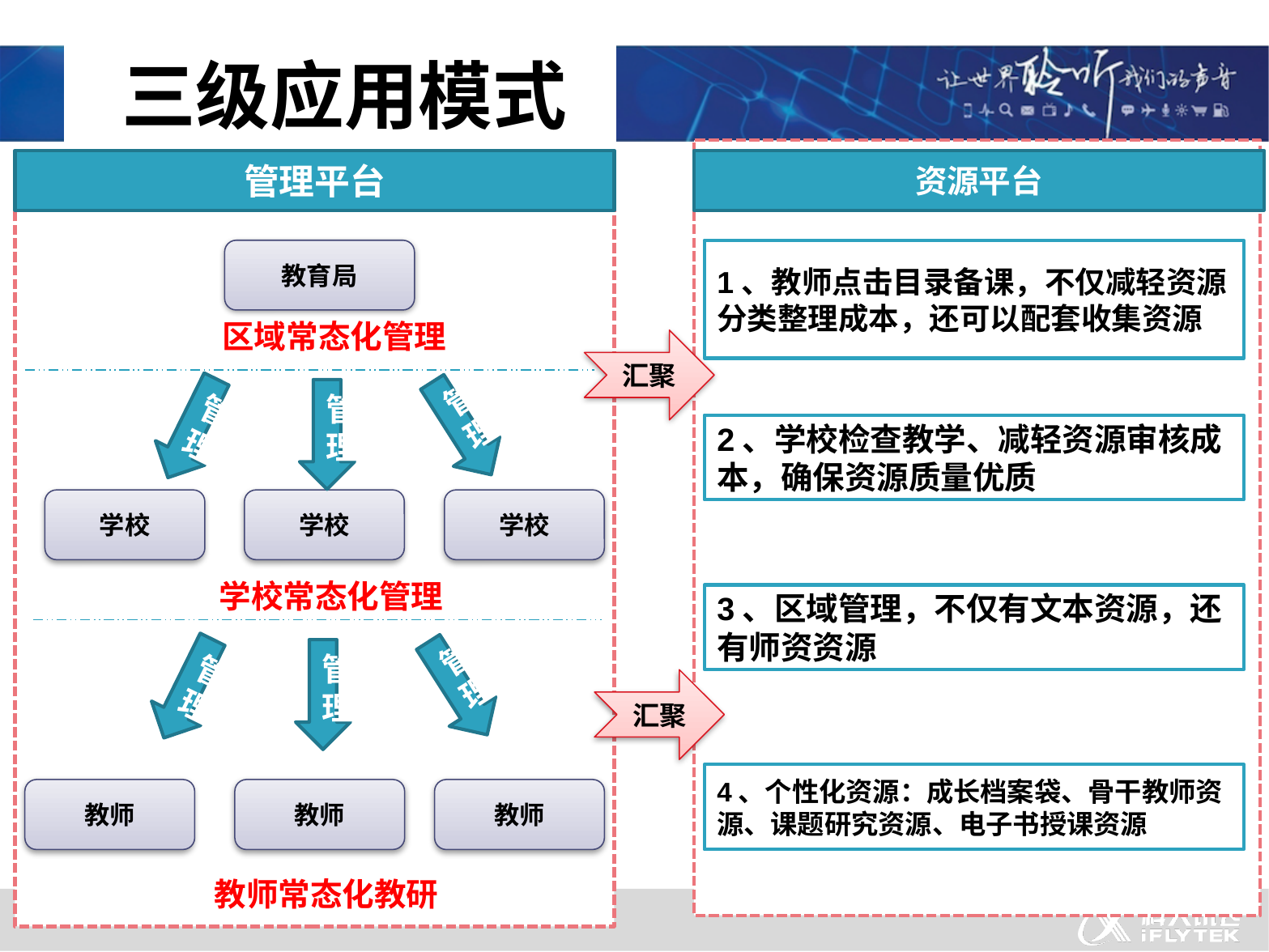

# 三级应用模式

管理平台
资源平台

教育局
1、教师点击目录备课，不仅减轻资源分类整理成本，还可以配套收集资源

区域常态化管理
汇聚
管理
管理
管理
2、学校检查教学、减轻资源审核成本，确保资源质量优质
学校
学校
学校
学校常态化管理
3、区域管理，不仅有文本资源，还有师资资源
管理
管理
管理
汇聚
4、个性化资源：成长档案袋、骨干教师资源、课题研究资源、电子书授课资源
教师
教师
教师
教师常态化教研